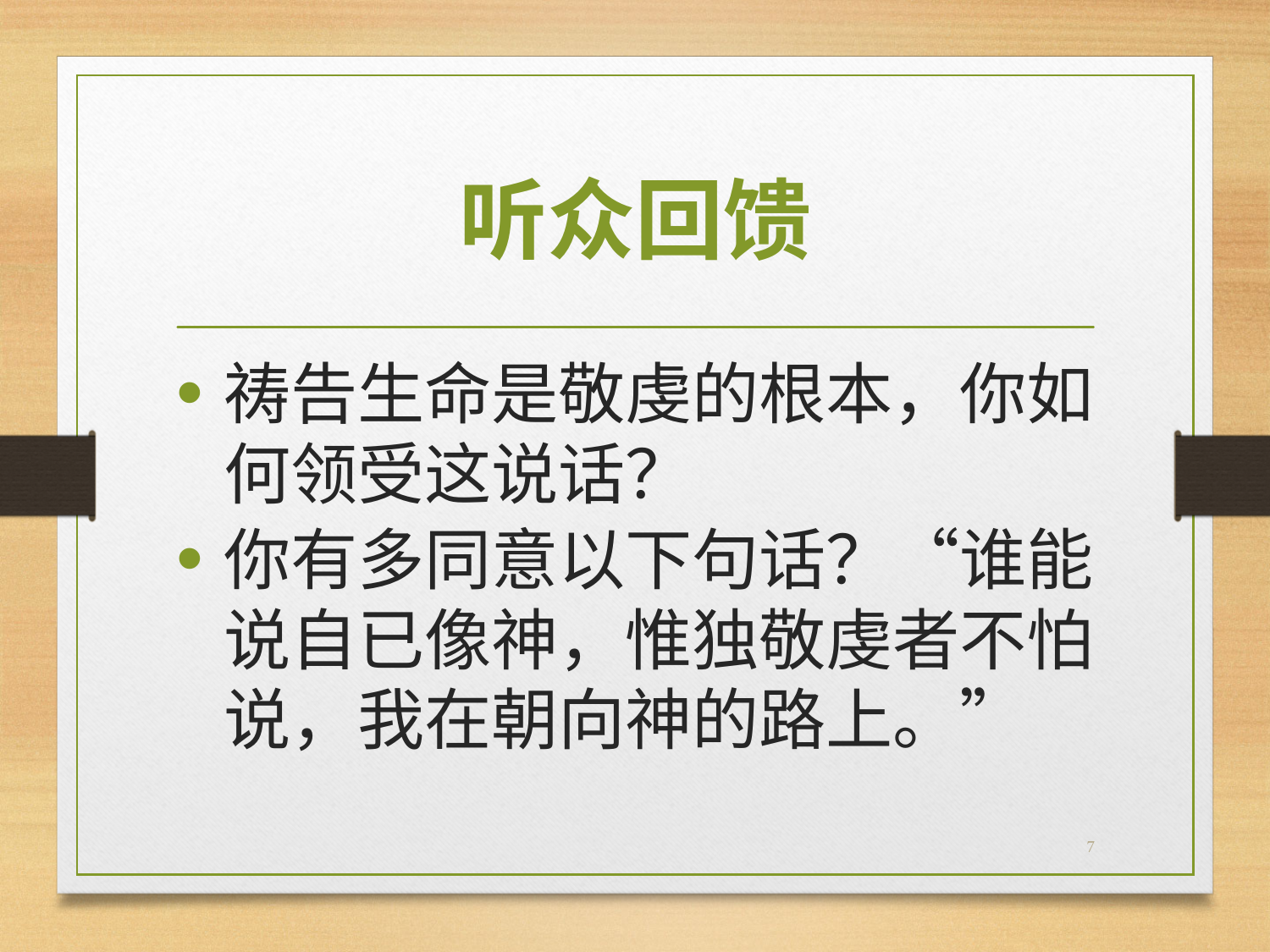

# 听众回馈
祷告生命是敬虔的根本，你如何领受这说话？
你有多同意以下句话？“谁能说自已像神，惟独敬虔者不怕说，我在朝向神的路上。”
7